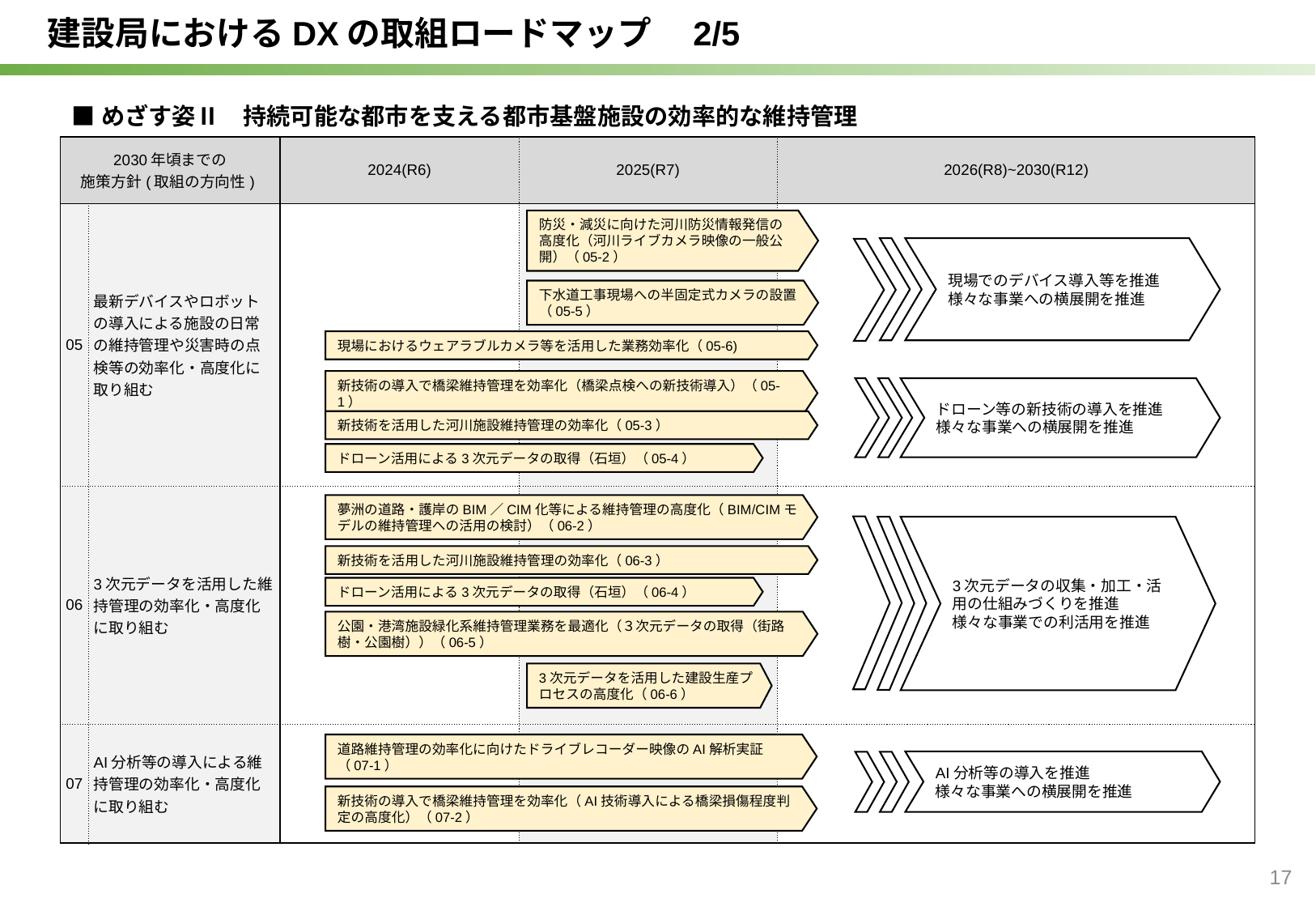

建設局におけるDXの取組ロードマップ　2/5
■めざす姿Ⅱ　持続可能な都市を支える都市基盤施設の効率的な維持管理
| 2030年頃までの 施策方針(取組の方向性) |  | 2024(R6) | 2025(R7) | 2026(R8)~2030(R12) |
| --- | --- | --- | --- | --- |
| 05 | 最新デバイスやロボットの導入による施設の日常の維持管理や災害時の点検等の効率化・高度化に取り組む |  |  |  |
| 06 | 3次元データを活用した維持管理の効率化・高度化に取り組む |  |  |  |
| 07 | AI分析等の導入による維持管理の効率化・高度化に取り組む |  |  |  |
防災・減災に向けた河川防災情報発信の高度化（河川ライブカメラ映像の一般公開）（05-2）

現場でのデバイス導入等を推進
様々な事業への横展開を推進

下水道工事現場への半固定式カメラの設置（05-5）
現場におけるウェアラブルカメラ等を活用した業務効率化（05-6)

ドローン等の新技術の導入を推進
様々な事業への横展開を推進
新技術の導入で橋梁維持管理を効率化（橋梁点検への新技術導入）（05-1）
新技術を活用した河川施設維持管理の効率化（05-3）
ドローン活用による3次元データの取得（石垣）（05-4）
夢洲の道路・護岸のBIM／CIM化等による維持管理の高度化（BIM/CIMモデルの維持管理への活用の検討）（06-2）

3次元データの収集・加工・活用の仕組みづくりを推進
様々な事業での利活用を推進
新技術を活用した河川施設維持管理の効率化（06-3）
ドローン活用による3次元データの取得（石垣）（06-4）
公園・港湾施設緑化系維持管理業務を最適化（３次元データの取得（街路樹・公園樹））（06-5）
3次元データを活用した建設生産プロセスの高度化（06-6）
道路維持管理の効率化に向けたドライブレコーダー映像のAI解析実証（07-1）
AI分析等の導入を推進
様々な事業への横展開を推進

新技術の導入で橋梁維持管理を効率化（AI技術導入による橋梁損傷程度判定の高度化）（07-2）
17